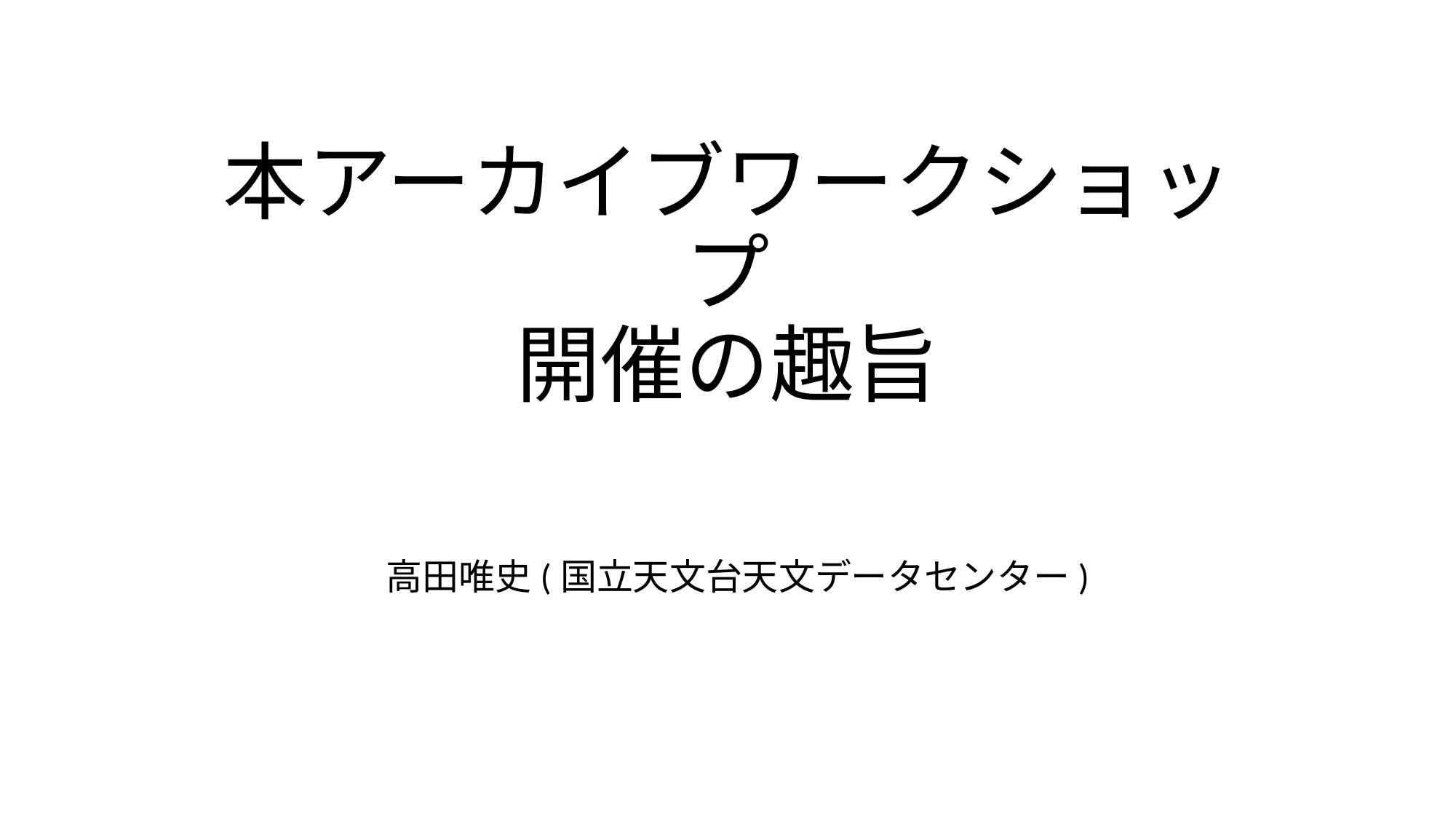

# 本アーカイブワークショップ 開催の趣旨
高田唯史(国立天文台天文データセンター)